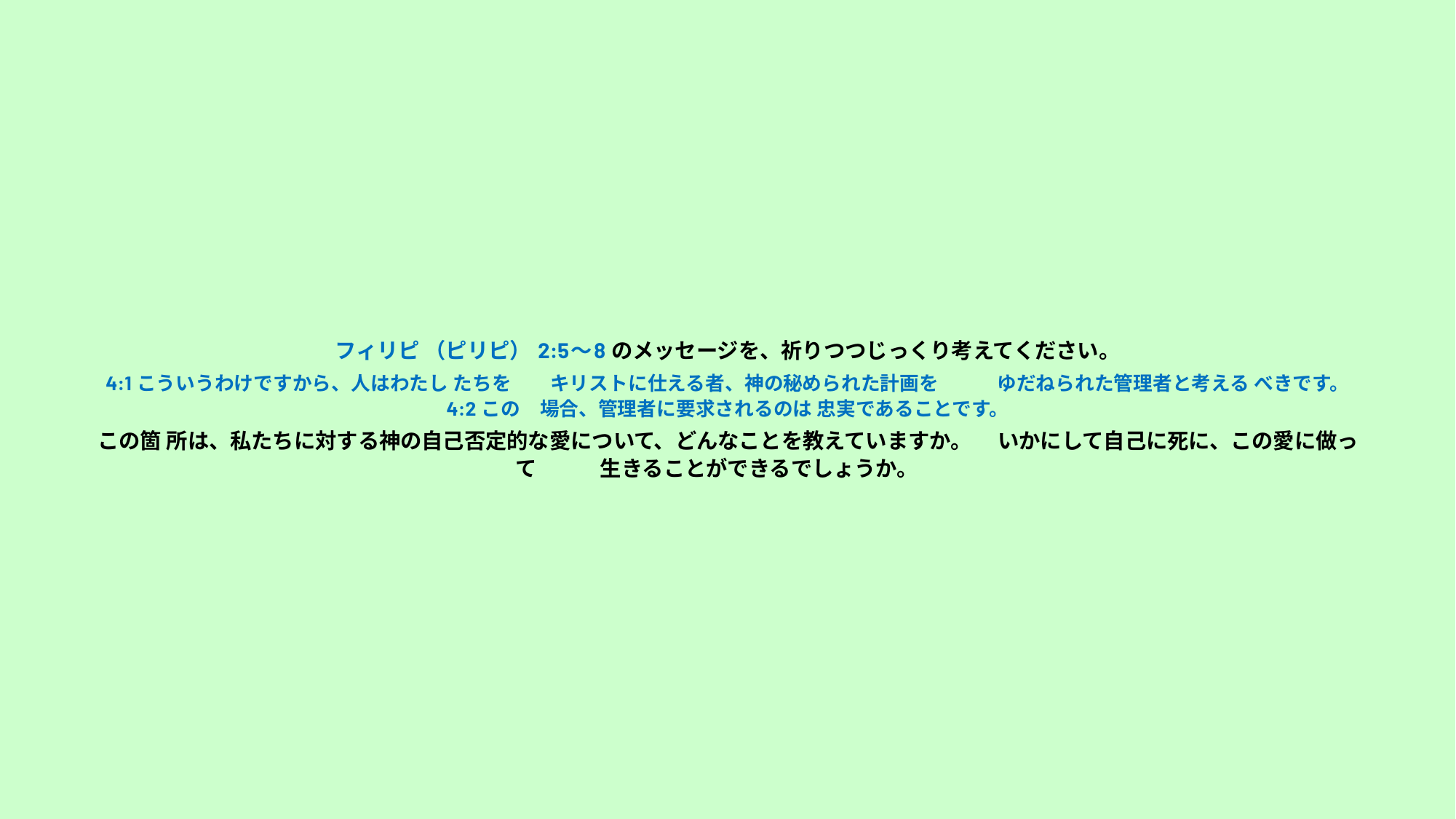

# フィリピ （ピリピ） 2:5～8 のメッセージを、祈りつつじっくり考えてください。 　 4:1 こういうわけですから、人はわたし たちを　　キリストに仕える者、神の秘められた計画を　　　ゆだねられた管理者と考える べきです。 4:2 この　場合、管理者に要求されるのは 忠実であることです。 　 この箇 所は、私たちに対する神の自己否定的な愛について、どんなことを教えていますか。 　いかにして自己に死に、この愛に做って　　　生きることができるでしょうか。